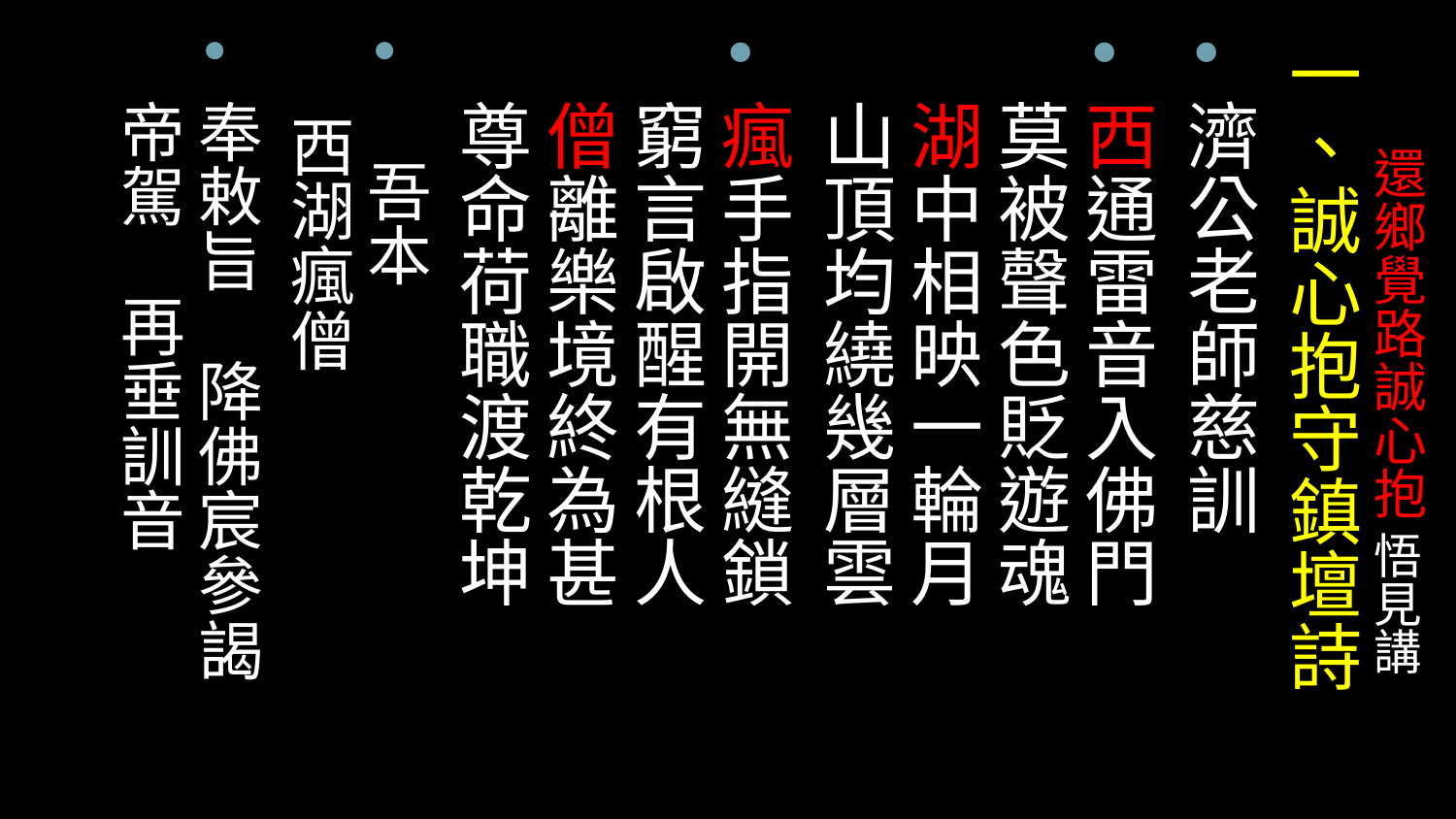

一、誠心抱守鎮壇詩
濟公老師慈訓
西通雷音入佛門　       莫被聲色貶遊魂
湖中相映一輪月　      山頂均繞幾層雲
瘋手指開無縫鎖　       窮言啟醒有根人
僧離樂境終為甚　       尊命荷職渡乾坤
   吾本
 西湖瘋僧
奉敕旨　降佛宸參謁
帝駕　再垂訓音
# 還鄉覺路誠心抱 悟見講